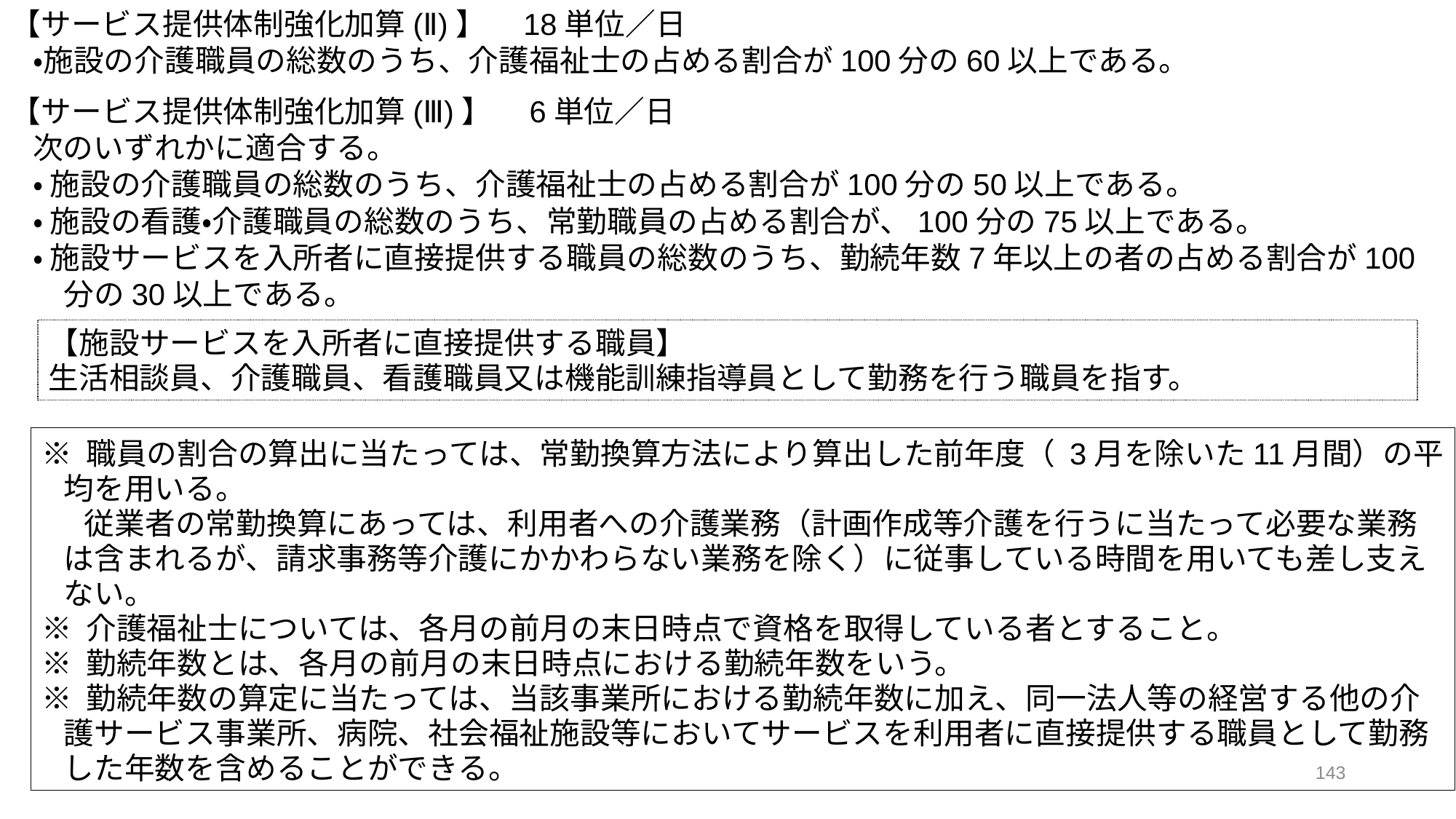

【サービス提供体制強化加算(Ⅱ)】　18単位／日
・施設の介護職員の総数のうち、介護福祉士の占める割合が100分の60以上である。

【サービス提供体制強化加算(Ⅲ)】　6単位／日
次のいずれかに適合する。
・ 施設の介護職員の総数のうち、介護福祉士の占める割合が100分の50以上である。
・ 施設の看護・介護職員の総数のうち、常勤職員の占める割合が、100分の75以上である。
・ 施設サービスを入所者に直接提供する職員の総数のうち、勤続年数7年以上の者の占める割合が100分の30以上である。
【施設サービスを入所者に直接提供する職員】
生活相談員、介護職員、看護職員又は機能訓練指導員として勤務を行う職員を指す。
※ 職員の割合の算出に当たっては、常勤換算方法により算出した前年度（ 3月を除いた11月間）の平均を用いる。
従業者の常勤換算にあっては、利用者への介護業務（計画作成等介護を行うに当たって必要な業務は含まれるが、請求事務等介護にかかわらない業務を除く）に従事している時間を用いても差し支えない。
※ 介護福祉士については、各月の前月の末日時点で資格を取得している者とすること。
※ 勤続年数とは、各月の前月の末日時点における勤続年数をいう。
※ 勤続年数の算定に当たっては、当該事業所における勤続年数に加え、同一法人等の経営する他の介護サービス事業所、病院、社会福祉施設等においてサービスを利用者に直接提供する職員として勤務した年数を含めることができる。
143